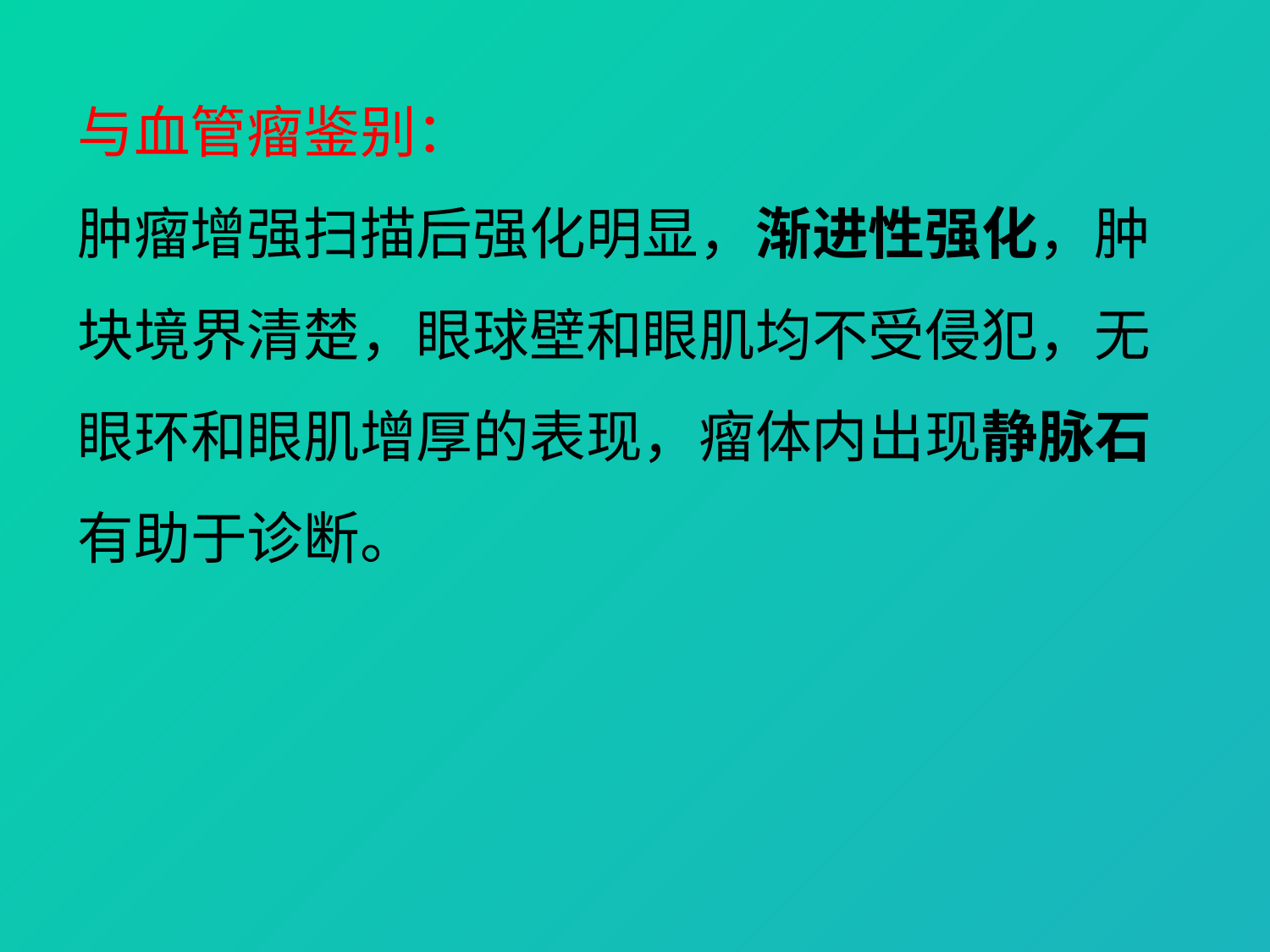

与血管瘤鉴别：
肿瘤增强扫描后强化明显，渐进性强化，肿块境界清楚，眼球壁和眼肌均不受侵犯，无眼环和眼肌增厚的表现，瘤体内出现静脉石有助于诊断。